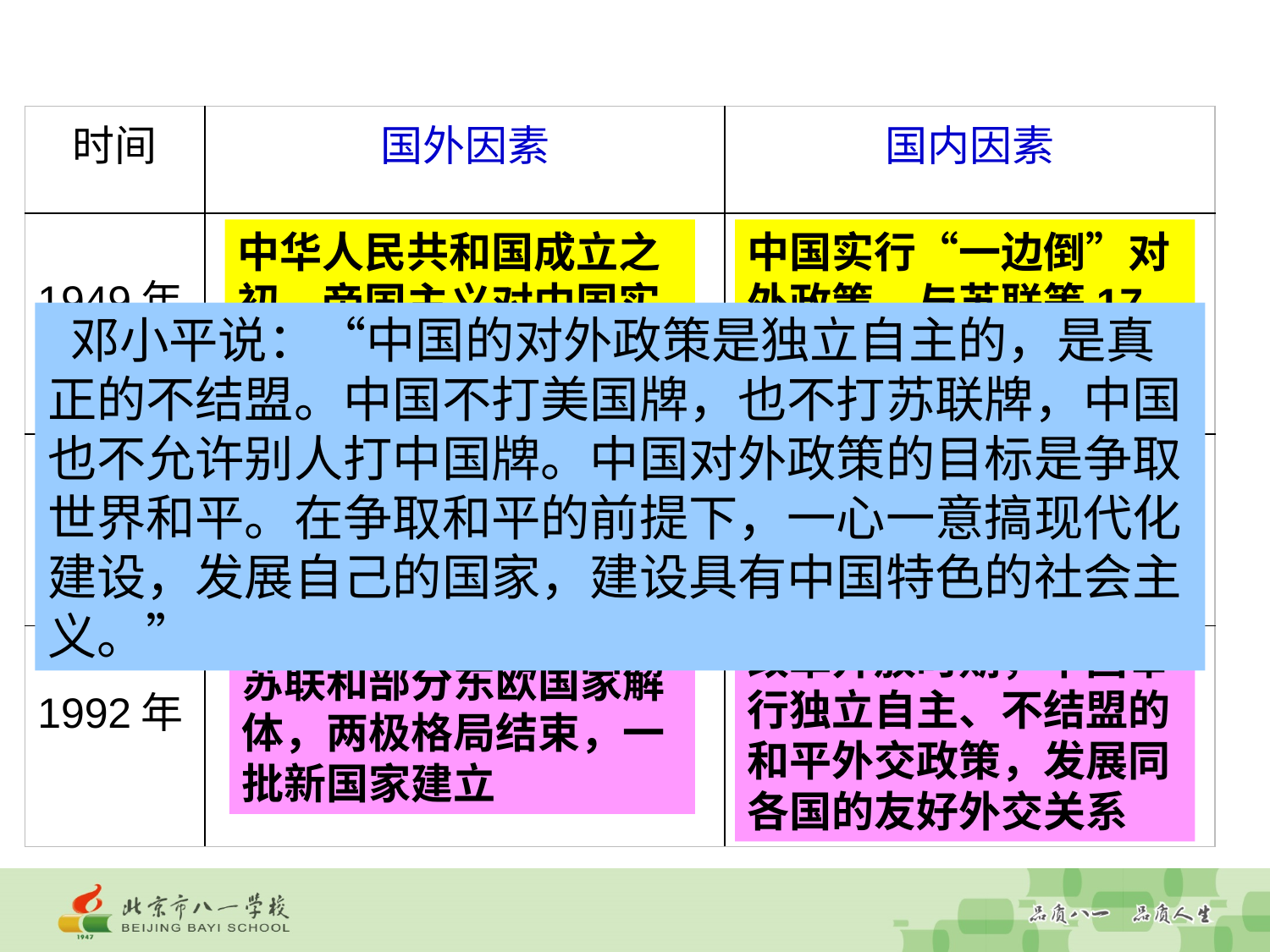

| 时间 | 国外因素 | 国内因素 |
| --- | --- | --- |
| 1949年 |  |  |
| 1972年 |  |  |
| 1992年 |  |  |
中华人民共和国成立之初，帝国主义对中国实行经济封锁和外交孤立；
中国实行“一边倒”对外政策，与苏联等17个国家建立外交关系。
 邓小平说：“中国的对外政策是独立自主的，是真正的不结盟。中国不打美国牌，也不打苏联牌，中国也不允许别人打中国牌。中国对外政策的目标是争取世界和平。在争取和平的前提下，一心一意搞现代化建设，发展自己的国家，建设具有中国特色的社会主义。”
20世纪60、70年代，美苏争霸中美国处于守势，谋求同中国改善关系。
中国恢复联合国合法席位，国际地位提高。中美关系开始正常化。
改革开放时期，中国奉行独立自主、不结盟的和平外交政策，发展同各国的友好外交关系
苏联和部分东欧国家解体，两极格局结束，一批新国家建立